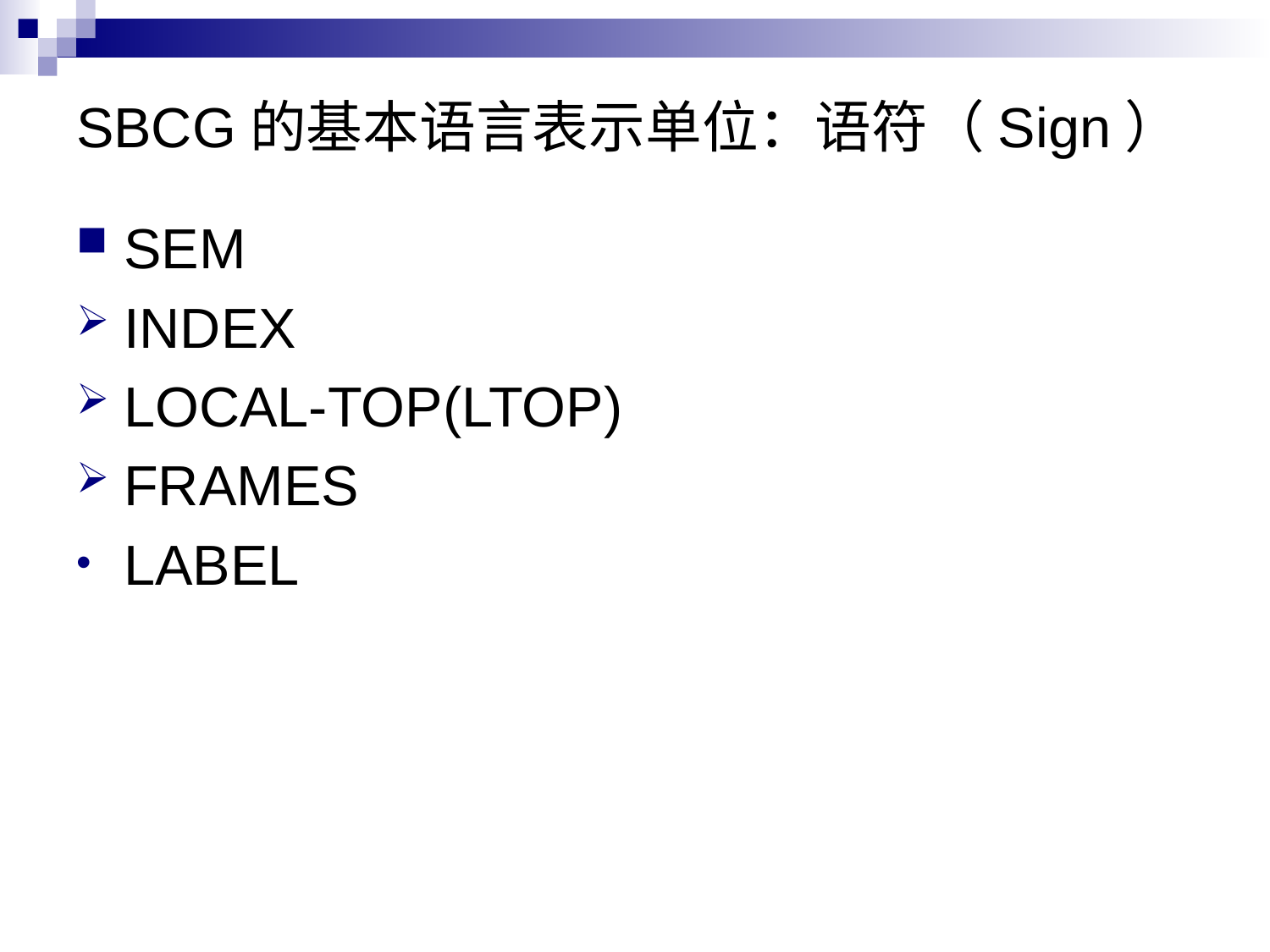

# SBCG的基本语言表示单位：语符（Sign）
SEM
INDEX
LOCAL-TOP(LTOP)
FRAMES
LABEL